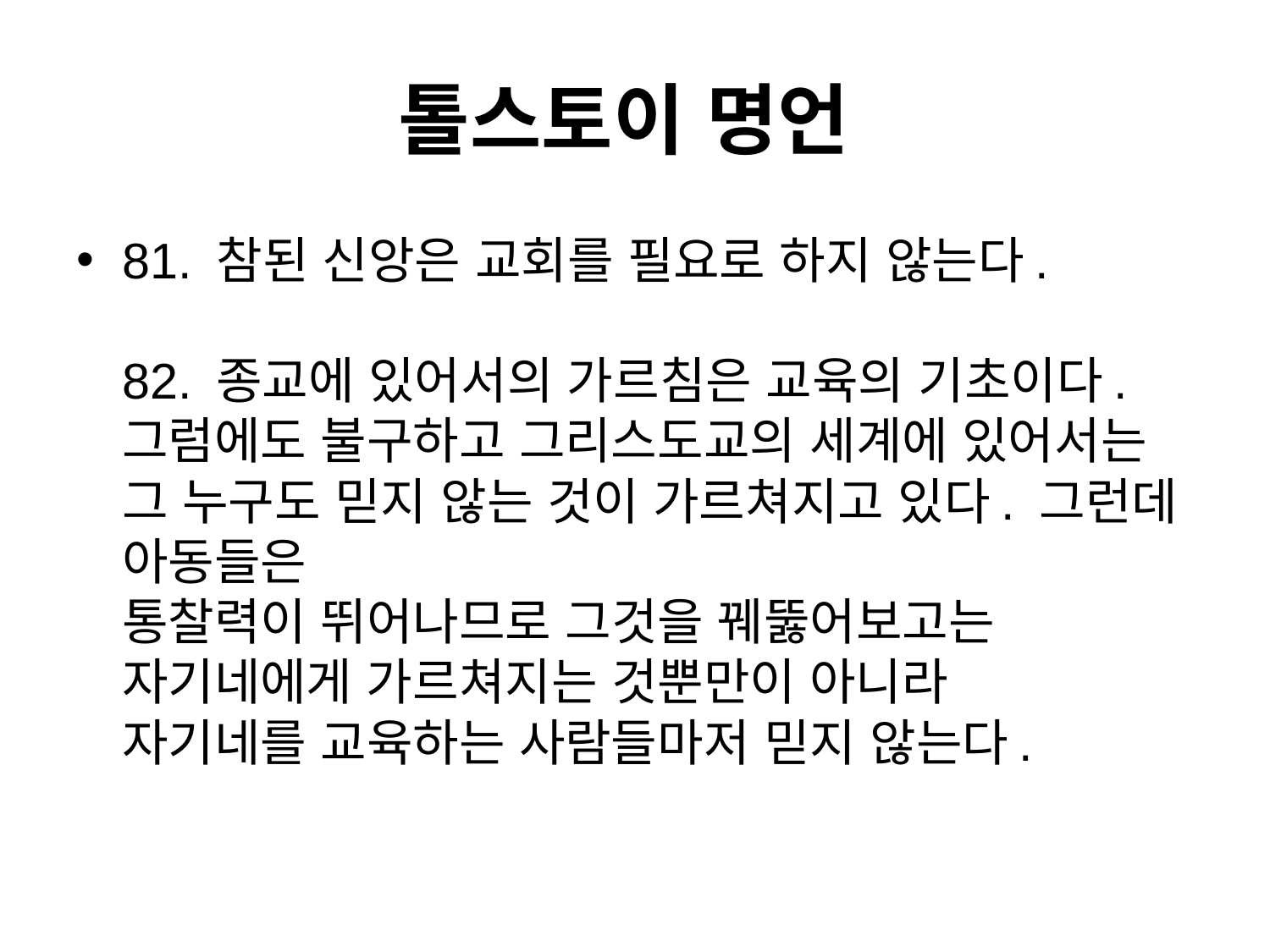

# 톨스토이 명언
81. 참된 신앙은 교회를 필요로 하지 않는다.
82. 종교에 있어서의 가르침은 교육의 기초이다.
그럼에도 불구하고 그리스도교의 세계에 있어서는
그 누구도 믿지 않는 것이 가르쳐지고 있다. 그런데 아동들은
통찰력이 뛰어나므로 그것을 꿰뚫어보고는
자기네에게 가르쳐지는 것뿐만이 아니라
자기네를 교육하는 사람들마저 믿지 않는다.